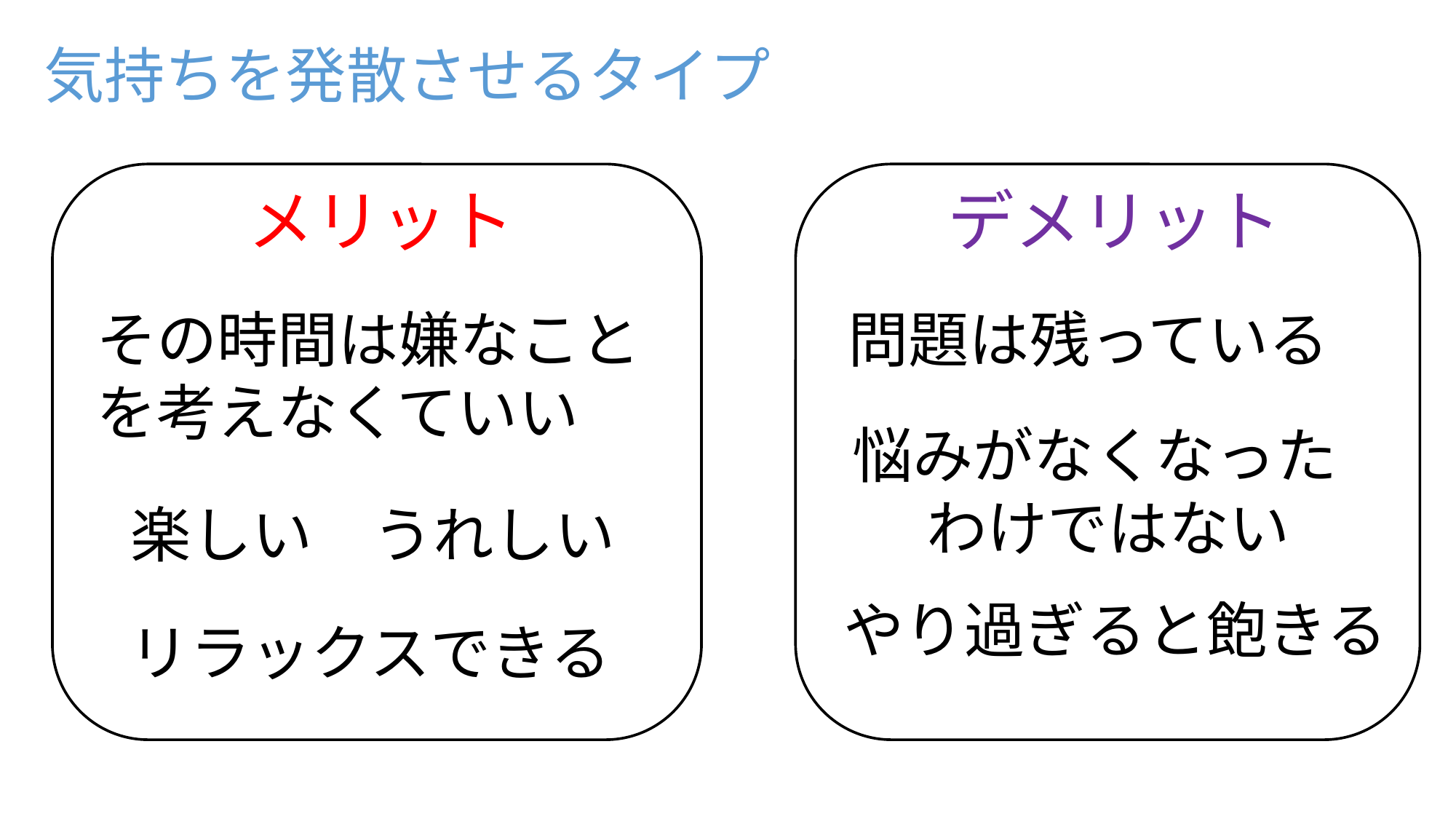

# 気持ちを発散させるタイプ

メリット
デメリット
その時間は嫌なこと
を考えなくていい
問題は残っている
悩みがなくなった
　 わけではない
楽しい　うれしい
やり過ぎると飽きる
リラックスできる